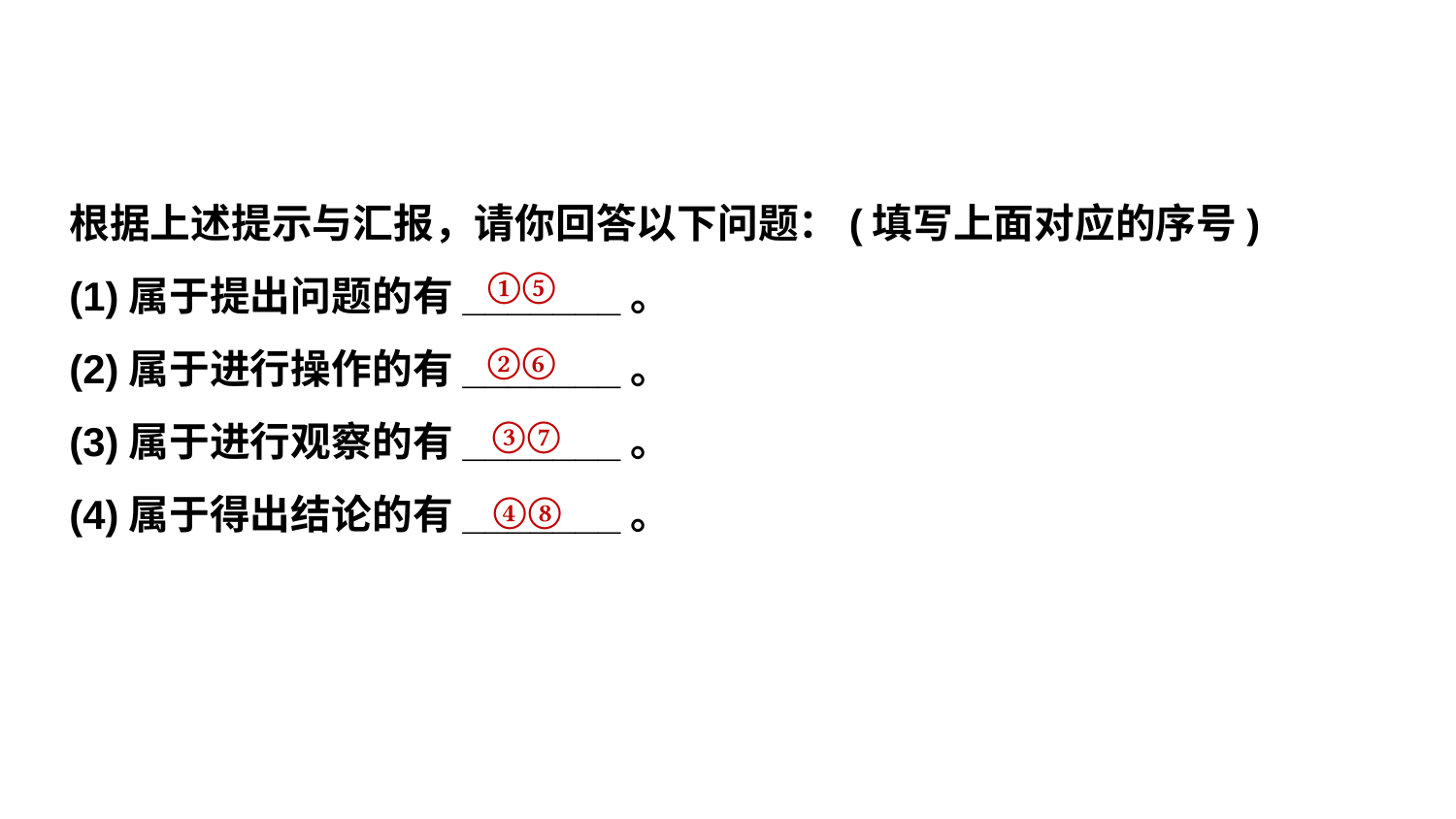

根据上述提示与汇报，请你回答以下问题：(填写上面对应的序号)
(1)属于提出问题的有_______。
(2)属于进行操作的有_______。
(3)属于进行观察的有_______。
(4)属于得出结论的有_______。
①⑤
②⑥
③⑦
④⑧